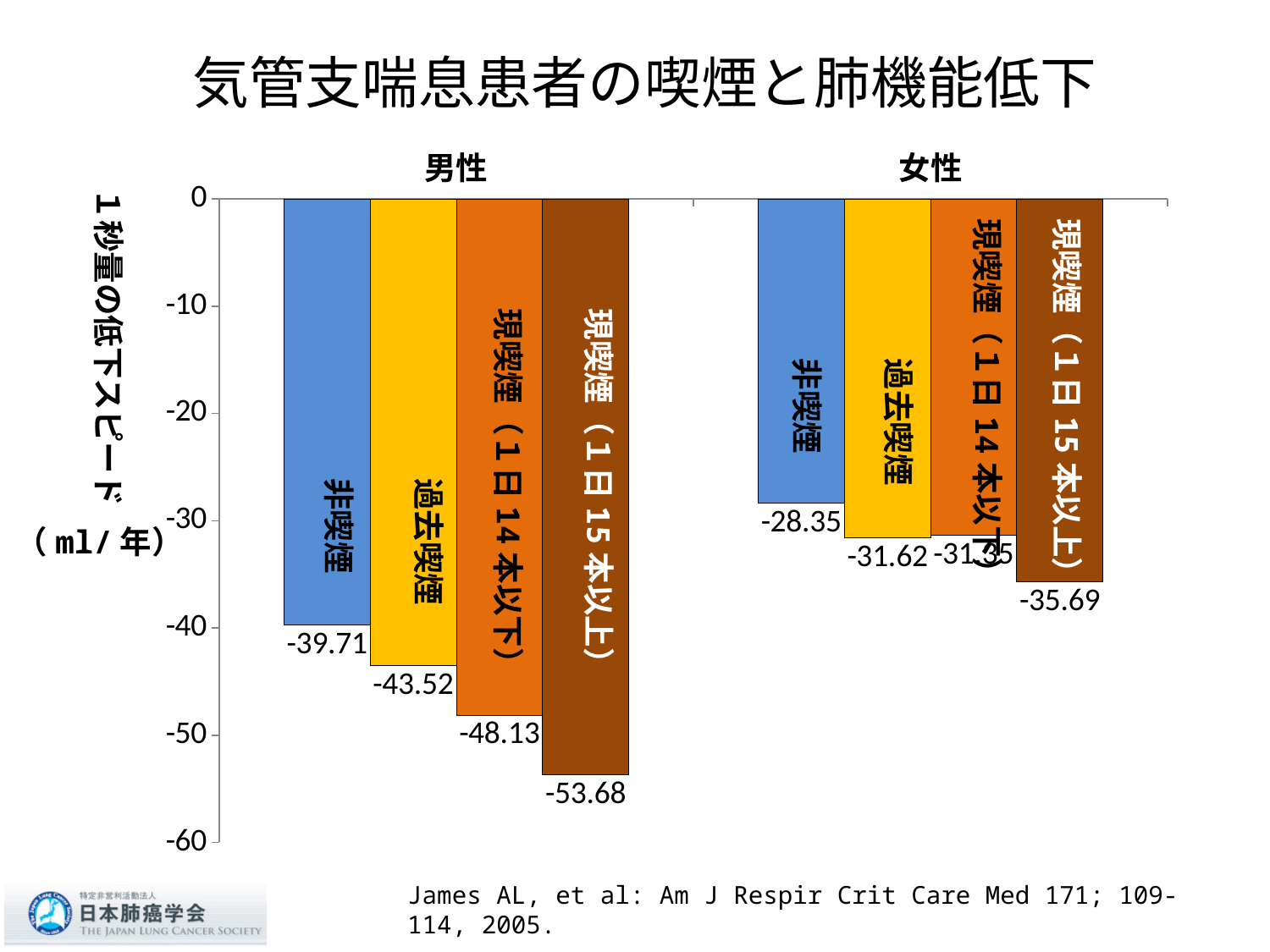

# 気管支喘息患者の喫煙と肺機能低下

### Chart

| Category | 系列 1 | 系列 2 | 系列 3 | 系列 4 |
|---|---|---|---|---|
| 男性 | -39.71 | -43.52 | -48.13 | -53.68 |
| 女性 | -28.35 | -31.62 | -31.35 | -35.69000000000001 |
１秒量の低下スピード
現喫煙（１日14本以下）
現喫煙（１日15本以上）
現喫煙（１日14本以下）
現喫煙（１日15本以上）
非喫煙
過去喫煙
非喫煙
過去喫煙
（ml/年）
James AL, et al: Am J Respir Crit Care Med 171; 109-114, 2005.